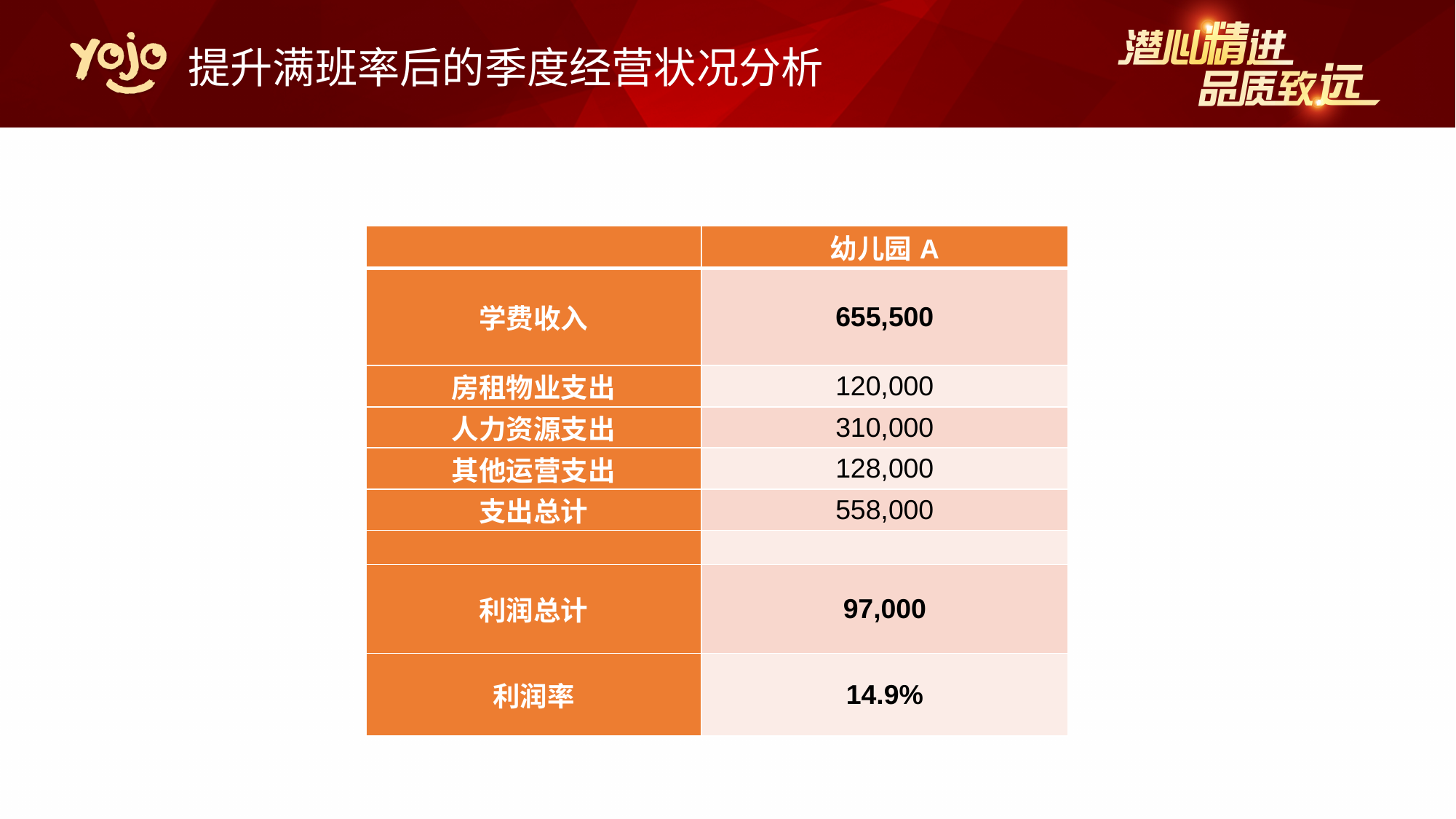

提升满班率后的季度经营状况分析
|  | 幼儿园A |
| --- | --- |
| 学费收入 | 655,500 |
| 房租物业支出 | 120,000 |
| 人力资源支出 | 310,000 |
| 其他运营支出 | 128,000 |
| 支出总计 | 558,000 |
|  |  |
| 利润总计 | 97,000 |
| 利润率 | 14.9% |